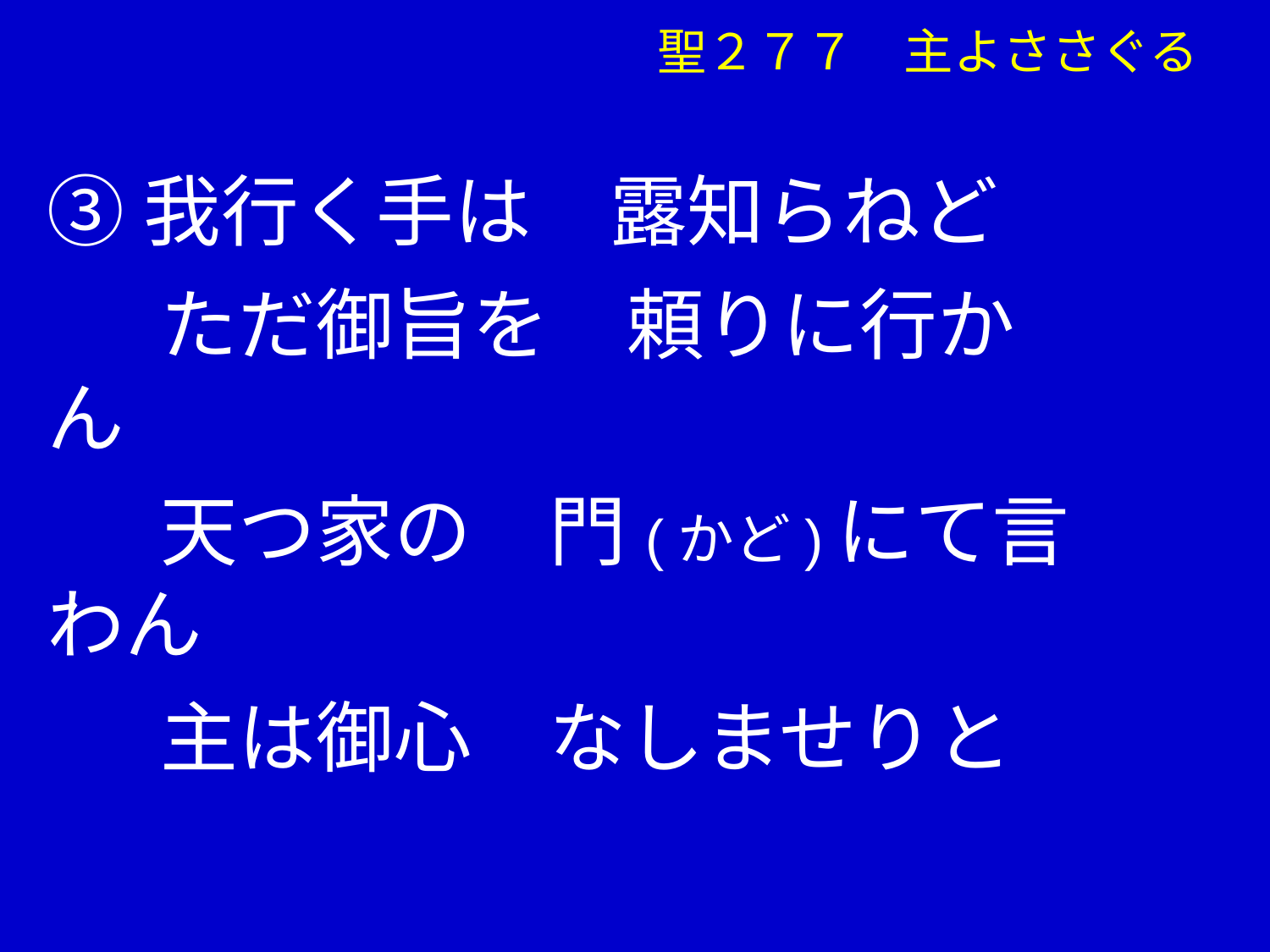

聖２７７　主よささぐる
③我行く手は　露知らねど
 　ただ御旨を　頼りに行かん
 　天つ家の　門(かど)にて言わん
 　主は御心　なしませりと